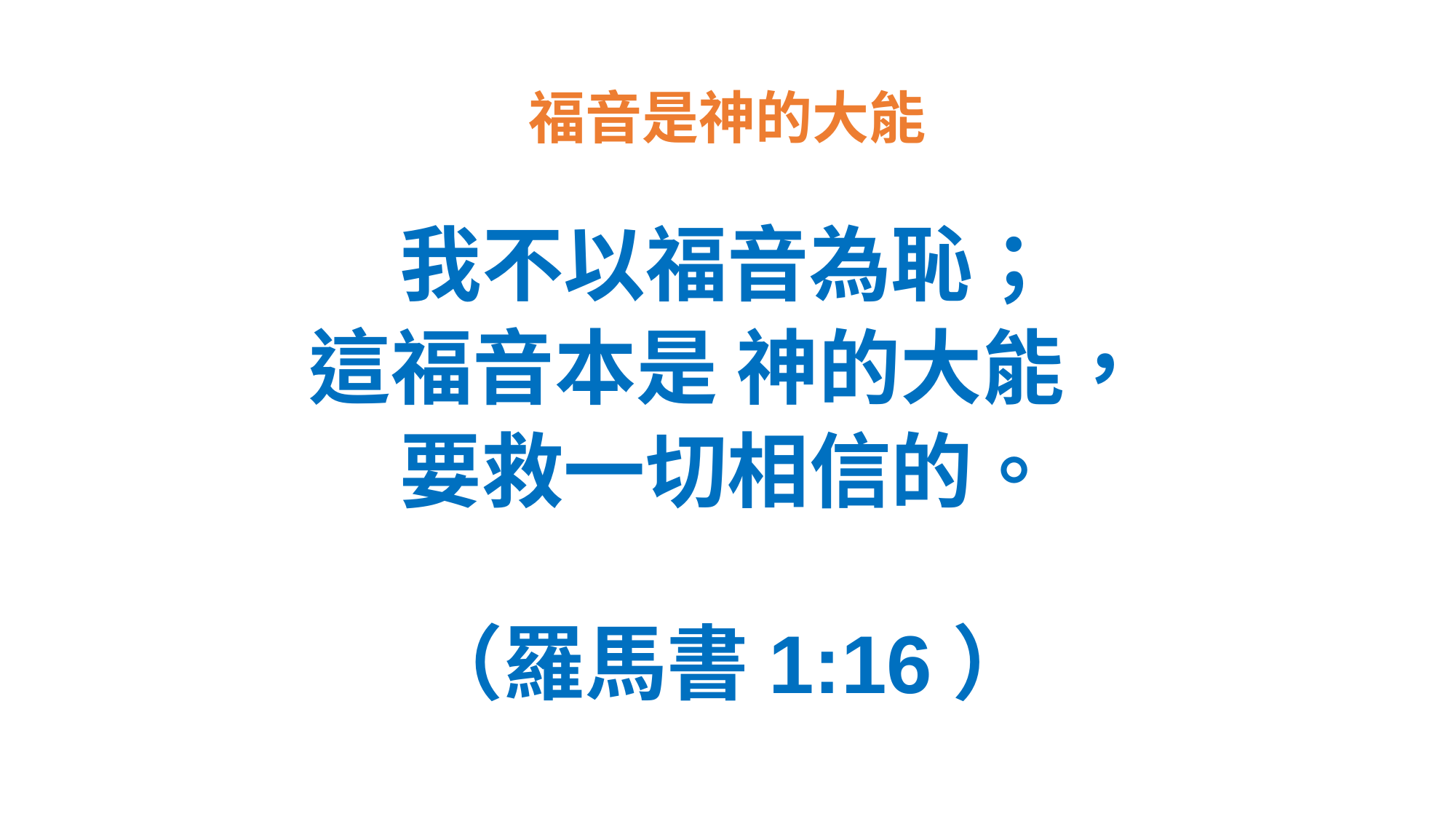

# 福音是神的大能
我不以福音為恥；
這福音本是 神的大能，
要救一切相信的。
（羅馬書1:16）